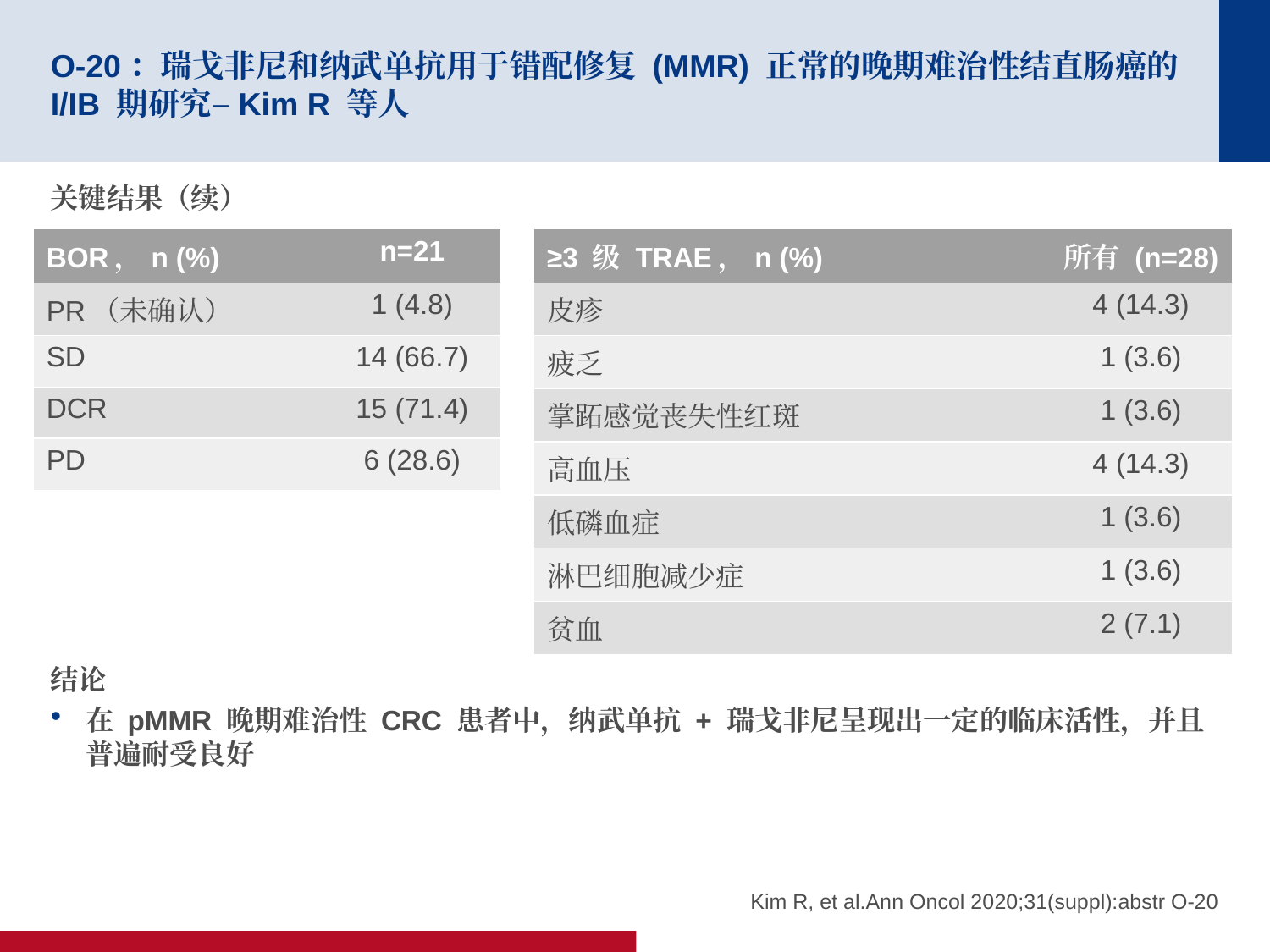

# O-20：瑞戈非尼和纳武单抗用于错配修复 (MMR) 正常的晚期难治性结直肠癌的 I/IB 期研究–Kim R 等人
关键结果（续）
结论
在 pMMR 晚期难治性 CRC 患者中，纳武单抗 + 瑞戈非尼呈现出一定的临床活性，并且普遍耐受良好
| BOR，n (%) | n=21 |
| --- | --- |
| PR（未确认） | 1 (4.8) |
| SD | 14 (66.7) |
| DCR | 15 (71.4) |
| PD | 6 (28.6) |
| ≥3 级 TRAE，n (%) | 所有 (n=28) |
| --- | --- |
| 皮疹 | 4 (14.3) |
| 疲乏 | 1 (3.6) |
| 掌跖感觉丧失性红斑 | 1 (3.6) |
| 高血压 | 4 (14.3) |
| 低磷血症 | 1 (3.6) |
| 淋巴细胞减少症 | 1 (3.6) |
| 贫血 | 2 (7.1) |
Kim R, et al.Ann Oncol 2020;31(suppl):abstr O-20